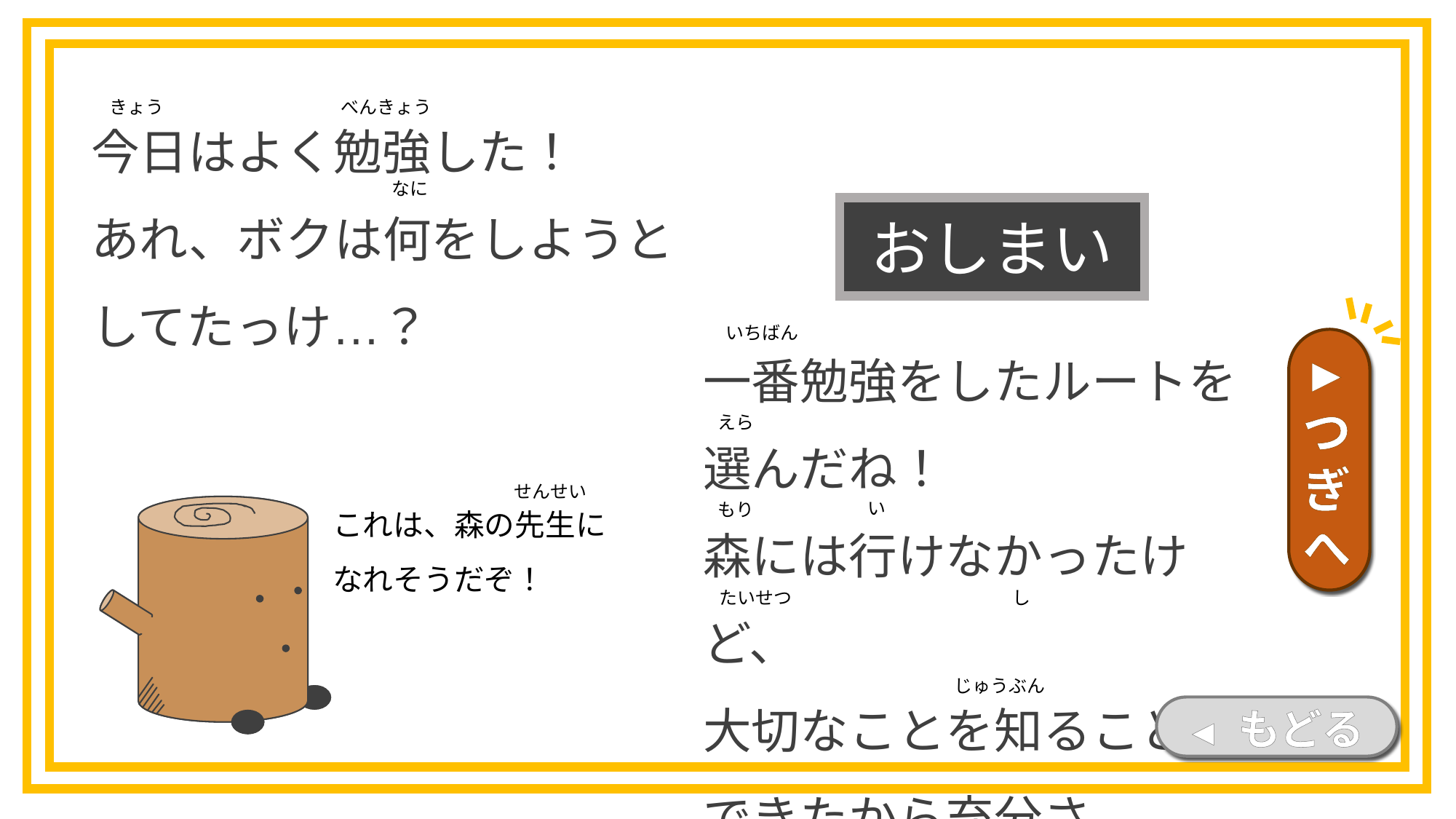

今日はよく勉強した！
あれ、ボクは何をしようと
してたっけ…？
きょう
べんきょう
なに
おしまい
一番勉強をしたルートを選んだね！
森には行けなかったけど、
大切なことを知ることができたから充分さ。
いちばん
►つぎへ
えら

せんせい
これは、森の先生になれそうだぞ！
い
もり

C

C

C

たいせつ
し

じゅうぶん
◄ もどる